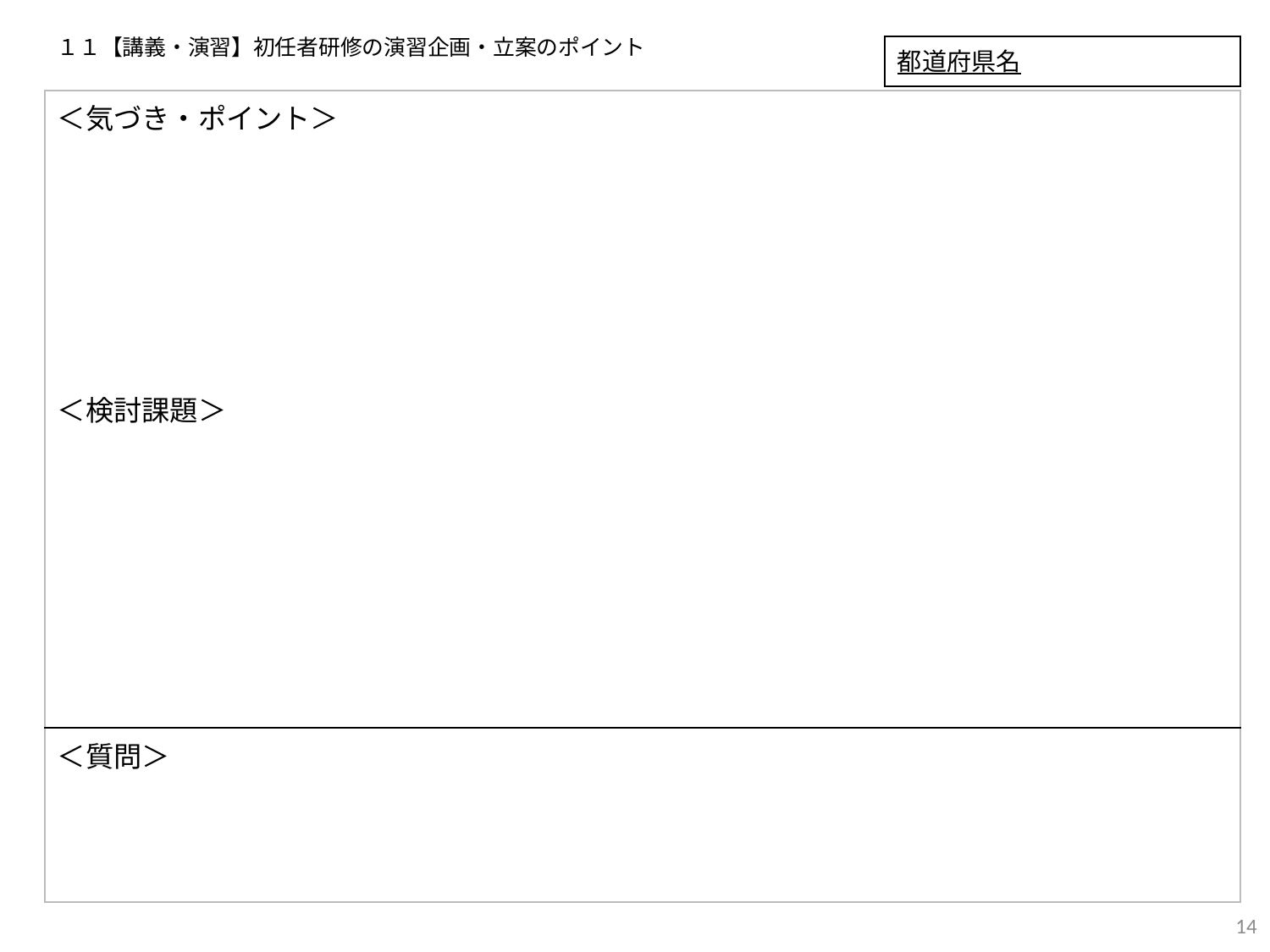

１１【講義・演習】初任者研修の演習企画・立案のポイント

都道府県名
| ＜気づき・ポイント＞ ＜検討課題＞ |
| --- |
| ＜質問＞ |
14